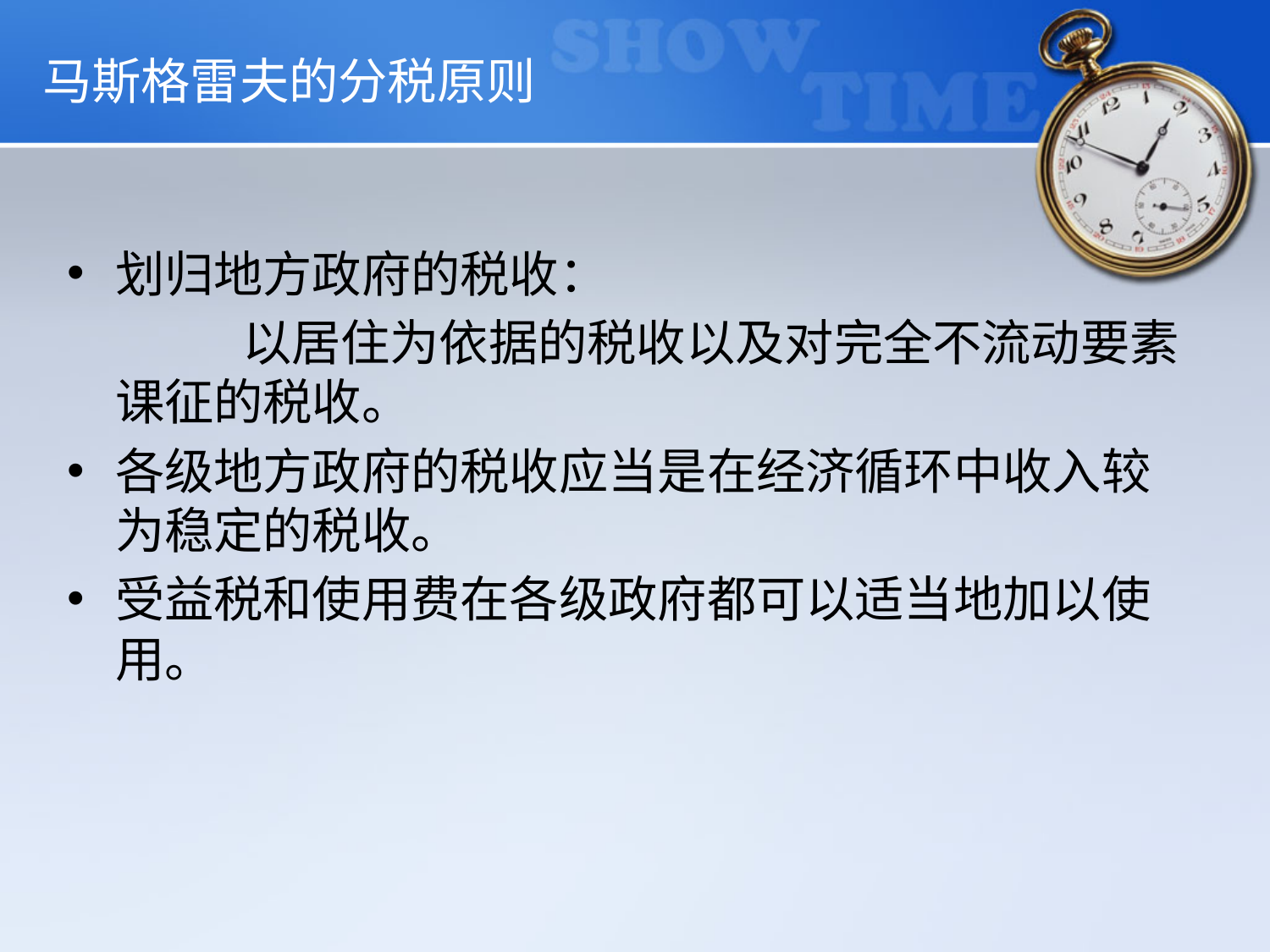

# 马斯格雷夫的分税原则
划归地方政府的税收：
		以居住为依据的税收以及对完全不流动要素课征的税收。
各级地方政府的税收应当是在经济循环中收入较为稳定的税收。
受益税和使用费在各级政府都可以适当地加以使用。